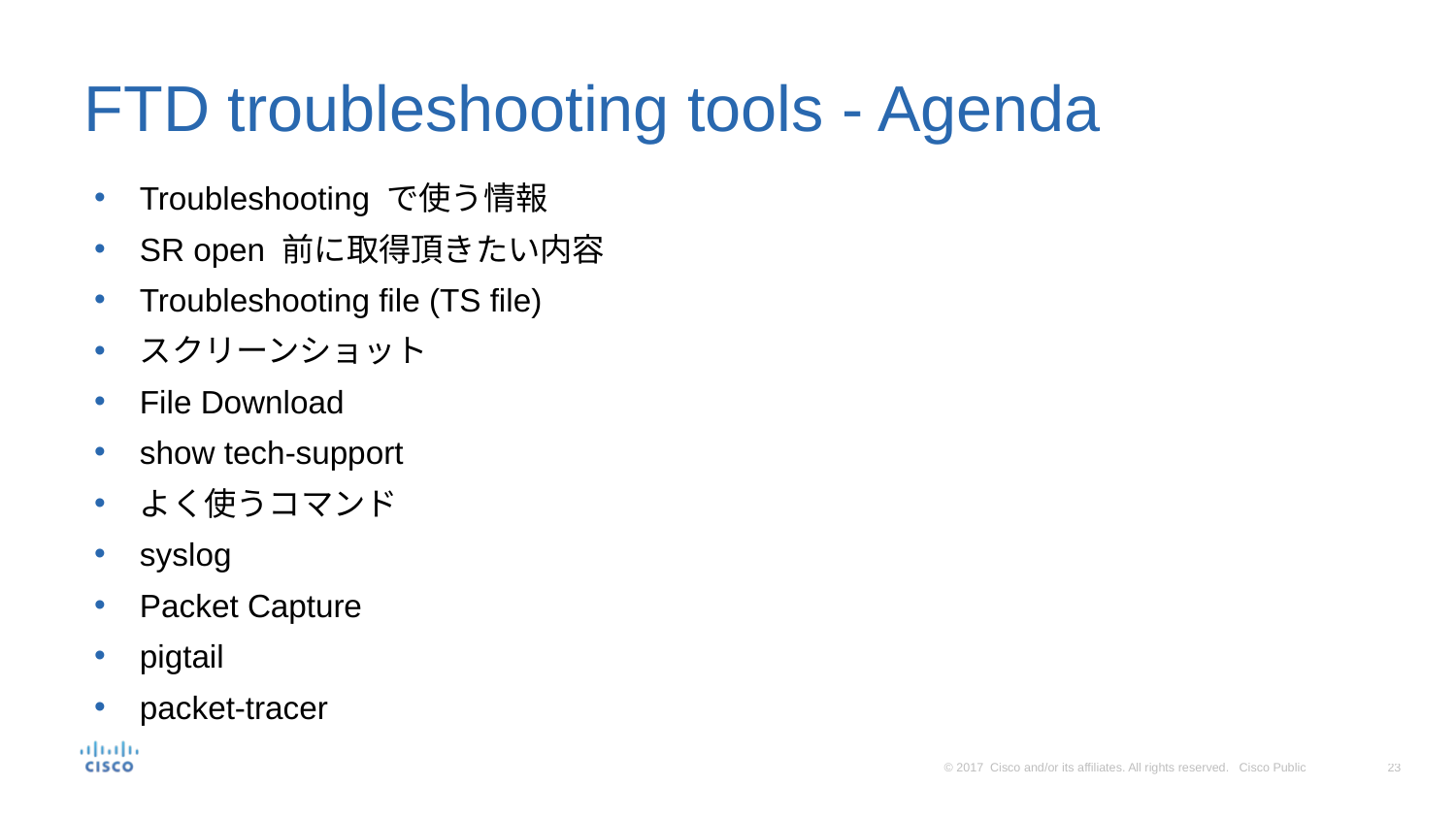

# FTD troubleshooting tools - Agenda
Troubleshooting で使う情報
SR open 前に取得頂きたい内容
Troubleshooting file (TS file)
スクリーンショット
File Download
show tech-support
よく使うコマンド
syslog
Packet Capture
pigtail
packet-tracer